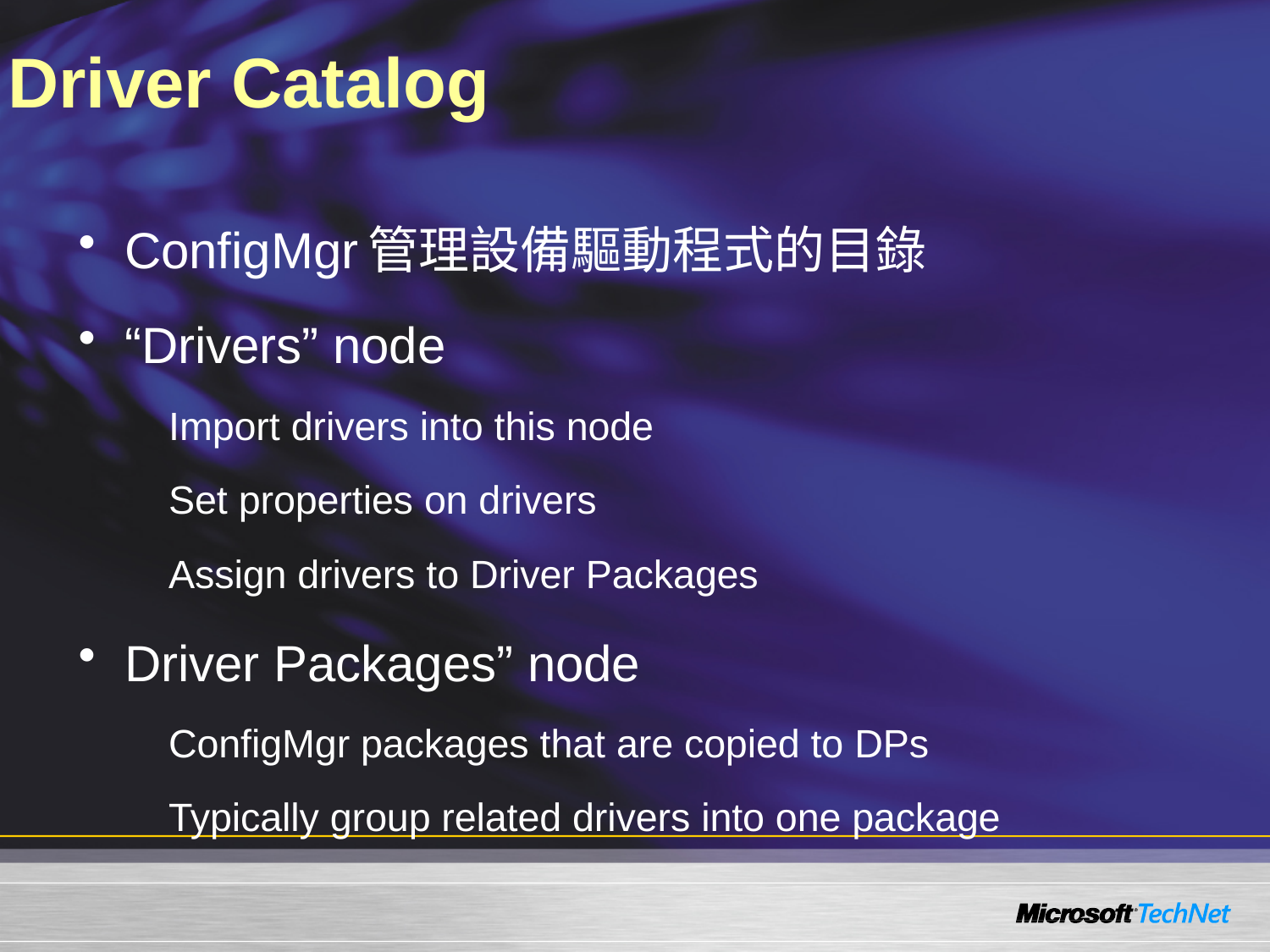

# Driver Catalog
ConfigMgr管理設備驅動程式的目錄
“Drivers” node
Import drivers into this node
Set properties on drivers
Assign drivers to Driver Packages
Driver Packages” node
ConfigMgr packages that are copied to DPs
Typically group related drivers into one package